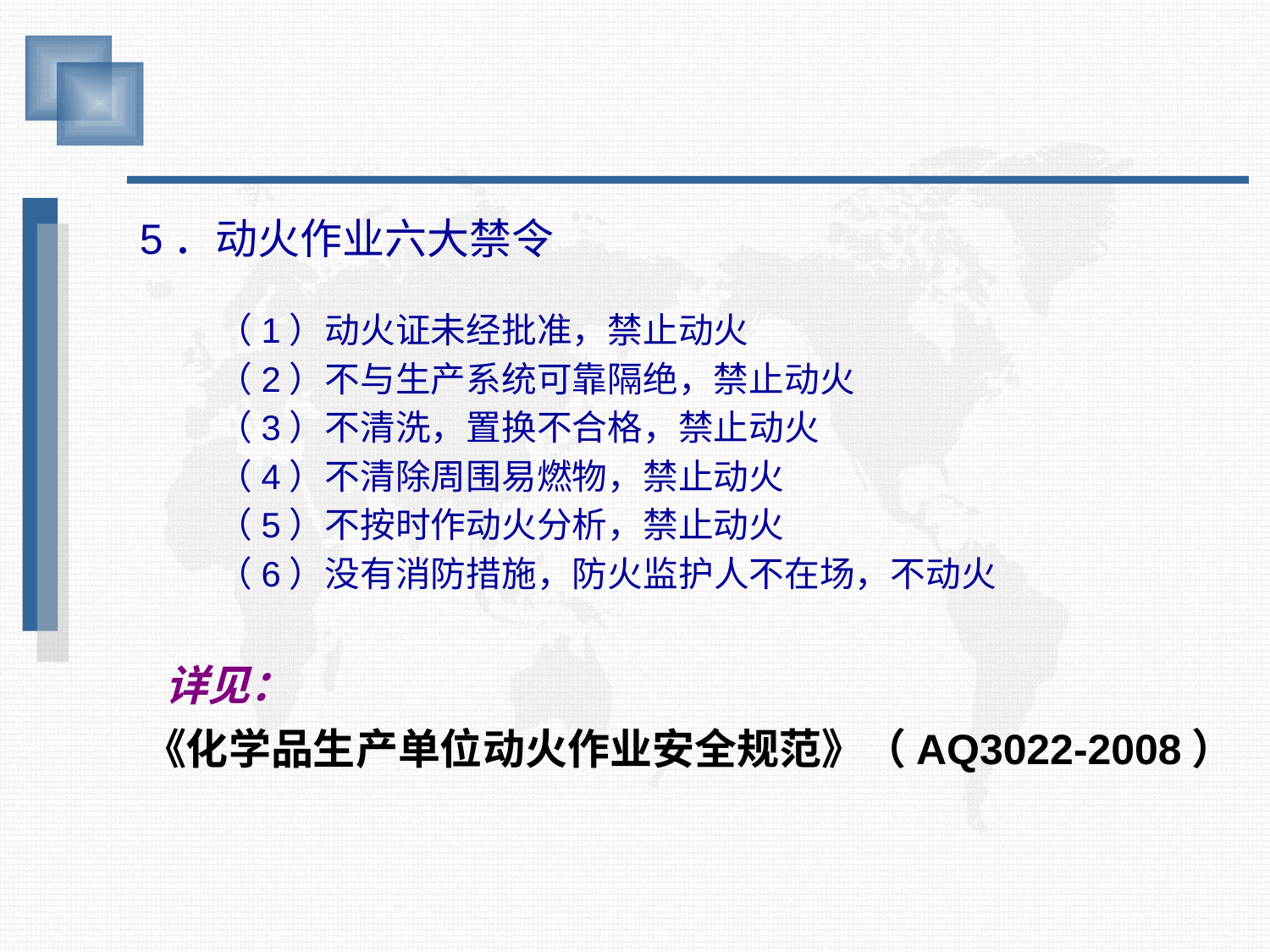

5．动火作业六大禁令
（1）动火证未经批准，禁止动火
（2）不与生产系统可靠隔绝，禁止动火
（3）不清洗，置换不合格，禁止动火
（4）不清除周围易燃物，禁止动火
（5）不按时作动火分析，禁止动火
（6）没有消防措施，防火监护人不在场，不动火
详见：
《化学品生产单位动火作业安全规范》（AQ3022-2008）